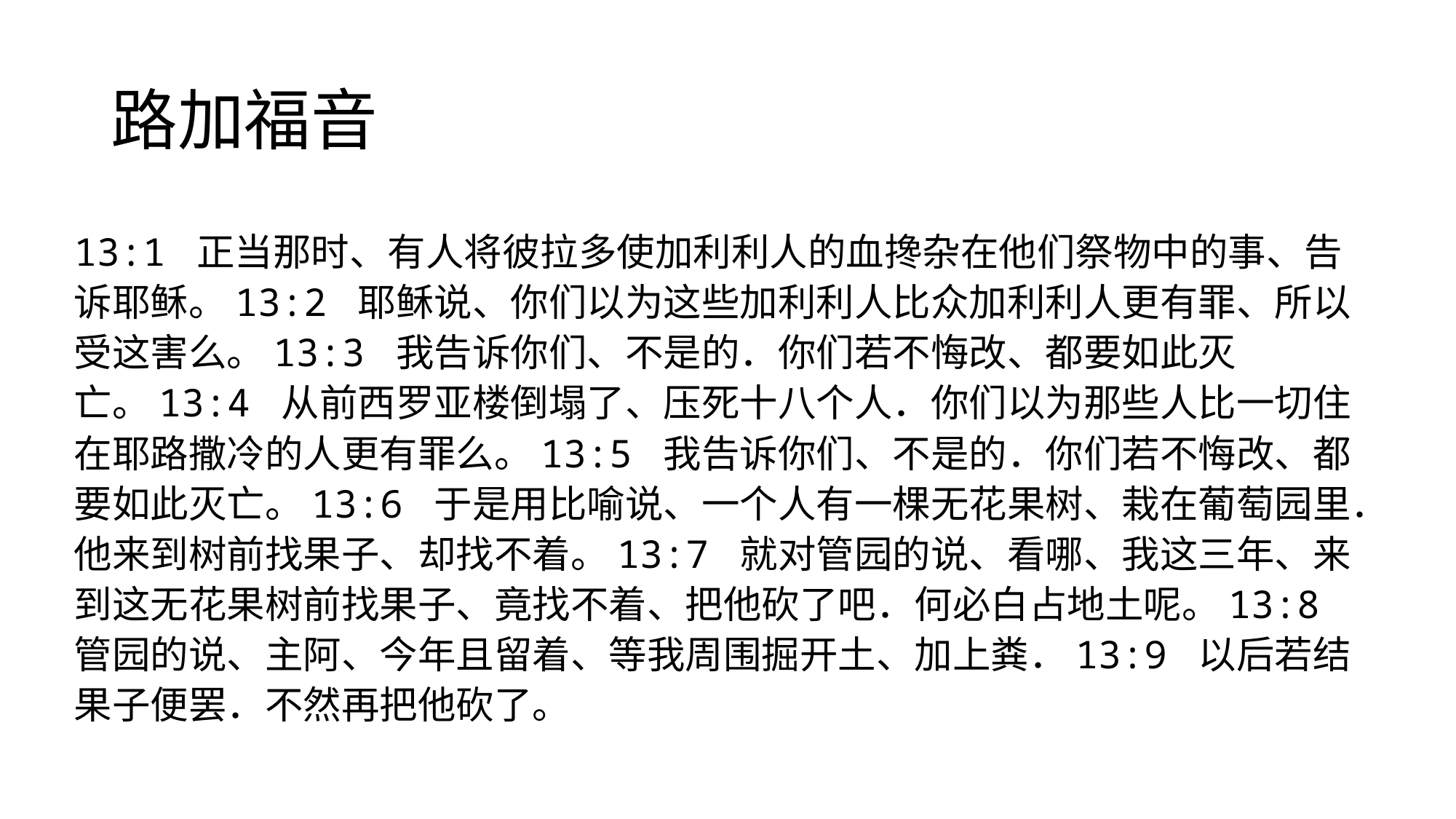

# 路加福音
13:1 正当那时、有人将彼拉多使加利利人的血搀杂在他们祭物中的事、告诉耶稣。13:2 耶稣说、你们以为这些加利利人比众加利利人更有罪、所以受这害么。13:3 我告诉你们、不是的．你们若不悔改、都要如此灭亡。13:4 从前西罗亚楼倒塌了、压死十八个人．你们以为那些人比一切住在耶路撒冷的人更有罪么。13:5 我告诉你们、不是的．你们若不悔改、都要如此灭亡。13:6 于是用比喻说、一个人有一棵无花果树、栽在葡萄园里．他来到树前找果子、却找不着。13:7 就对管园的说、看哪、我这三年、来到这无花果树前找果子、竟找不着、把他砍了吧．何必白占地土呢。13:8 管园的说、主阿、今年且留着、等我周围掘开土、加上粪．13:9 以后若结果子便罢．不然再把他砍了。